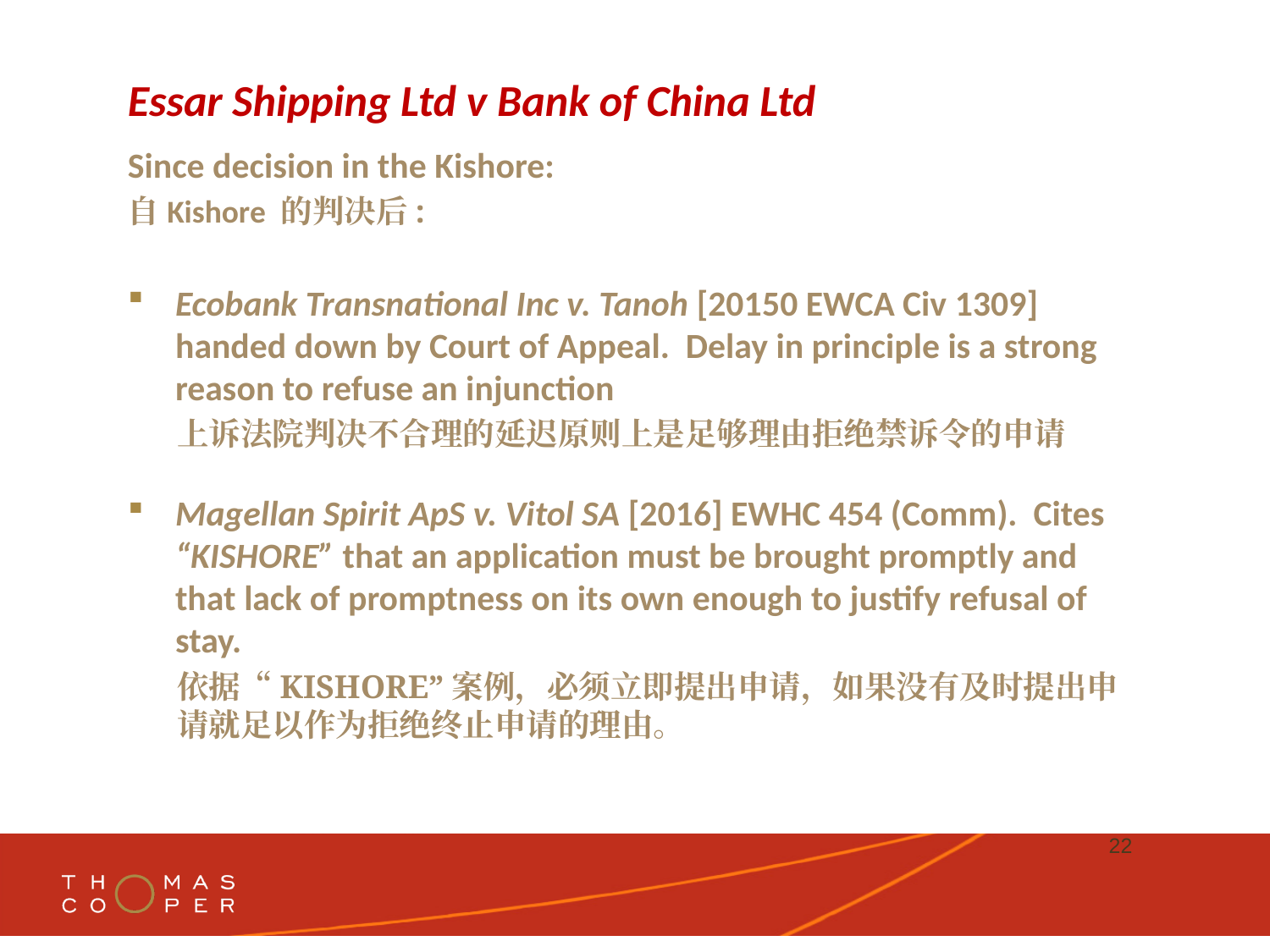

# Essar Shipping Ltd v Bank of China Ltd
Since decision in the Kishore:
自Kishore 的判决后:

Ecobank Transnational Inc v. Tanoh [20150 EWCA Civ 1309] handed down by Court of Appeal.  Delay in principle is a strong reason to refuse an injunction
上诉法院判决不合理的延迟原则上是足够理由拒绝禁诉令的申请
Magellan Spirit ApS v. Vitol SA [2016] EWHC 454 (Comm).  Cites “KISHORE” that an application must be brought promptly and that lack of promptness on its own enough to justify refusal of stay.
依据“KISHORE”案例，必须立即提出申请，如果没有及时提出申请就足以作为拒绝终止申请的理由。

22